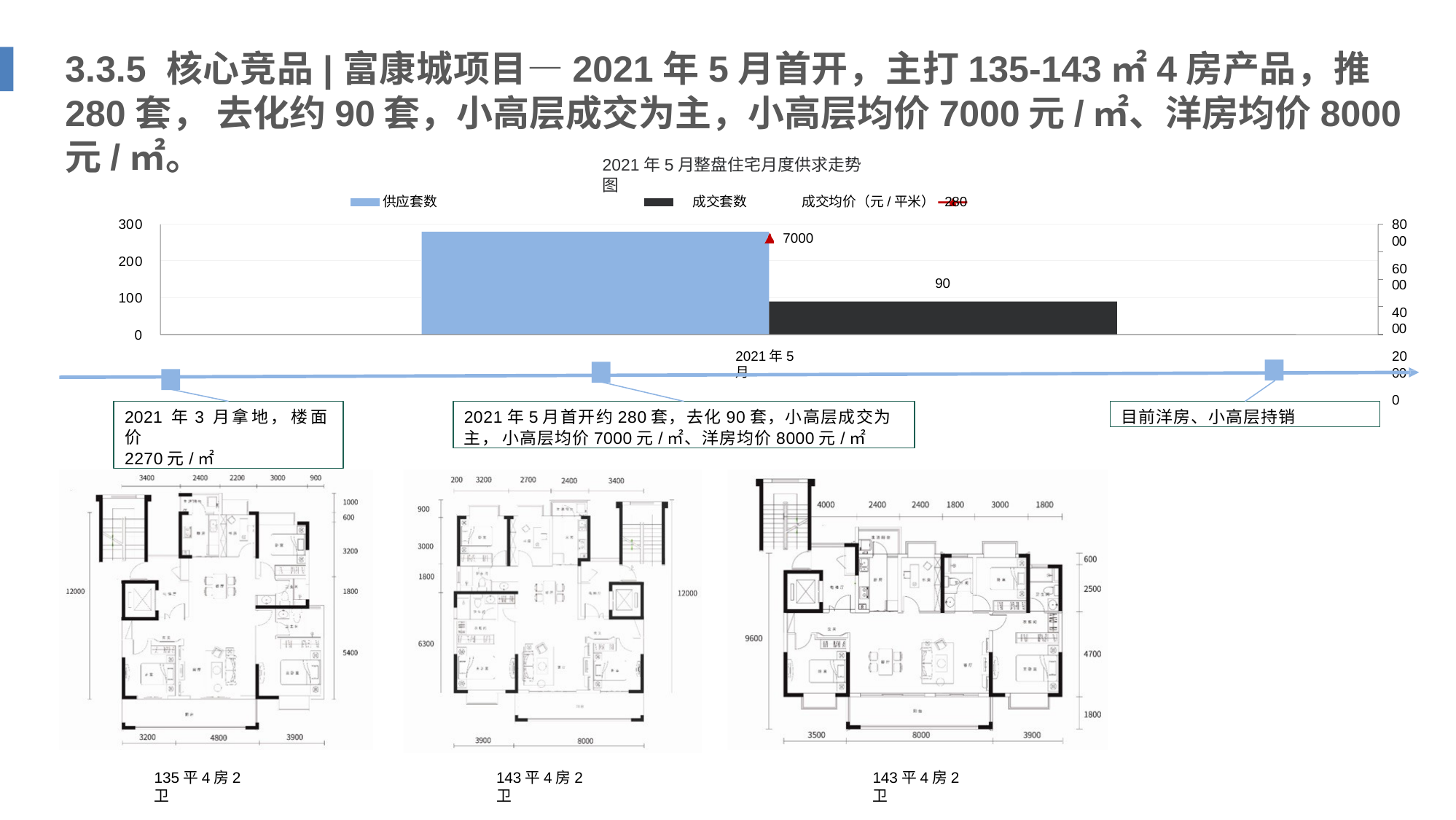

# 3.3.5	核心竞品|富康城项目—2021年5月首开，主打135-143㎡4房产品，推280套， 去化约90套，小高层成交为主，小高层均价7000元/㎡、洋房均价8000元/㎡。
2021年5月整盘住宅月度供求走势图
供应套数		成交套数	成交均价（元/平米）  280

300
80 00
60 00
40 00
20 00
0

7000

200

90

100

0

2021年5月

2021 年3 月拿地， 楼面价
2270元/㎡
2021年5月首开约280套，去化90套，小高层成交为主， 小高层均价7000元/㎡、洋房均价8000元/㎡
目前洋房、小高层持销

135平4房2卫
备注：项目成交数据为市调整理
143平4房2卫
143平4房2卫